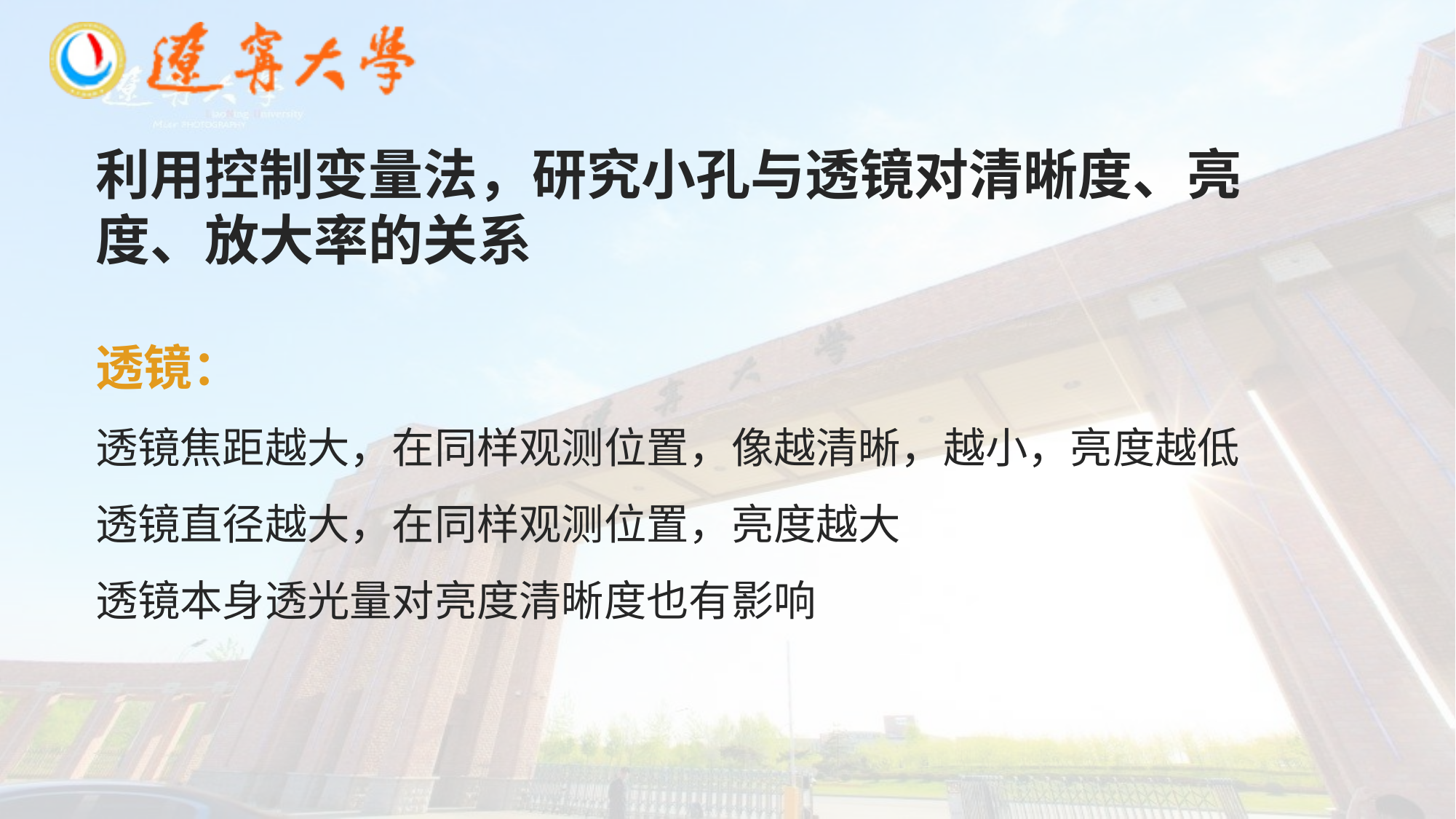

利用控制变量法，研究小孔与透镜对清晰度、亮度、放大率的关系

透镜：
透镜焦距越大，在同样观测位置，像越清晰，越小，亮度越低
透镜直径越大，在同样观测位置，亮度越大
透镜本身透光量对亮度清晰度也有影响